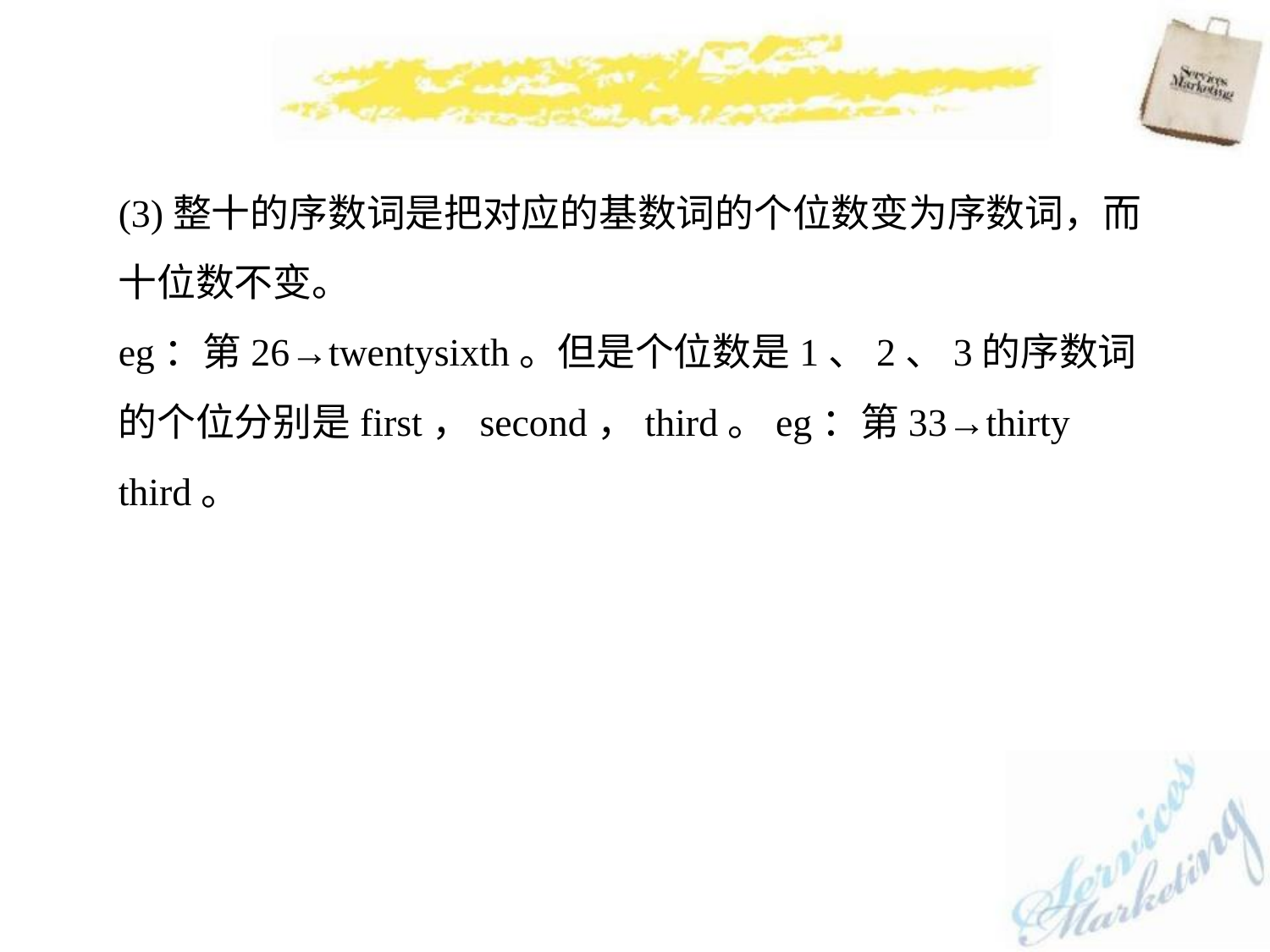

(3)整十的序数词是把对应的基数词的个位数变为序数词，而十位数不变。
eg：第26→twenty­sixth。但是个位数是1、2、3的序数词的个位分别是first，second，third。eg：第33→thirty­third。